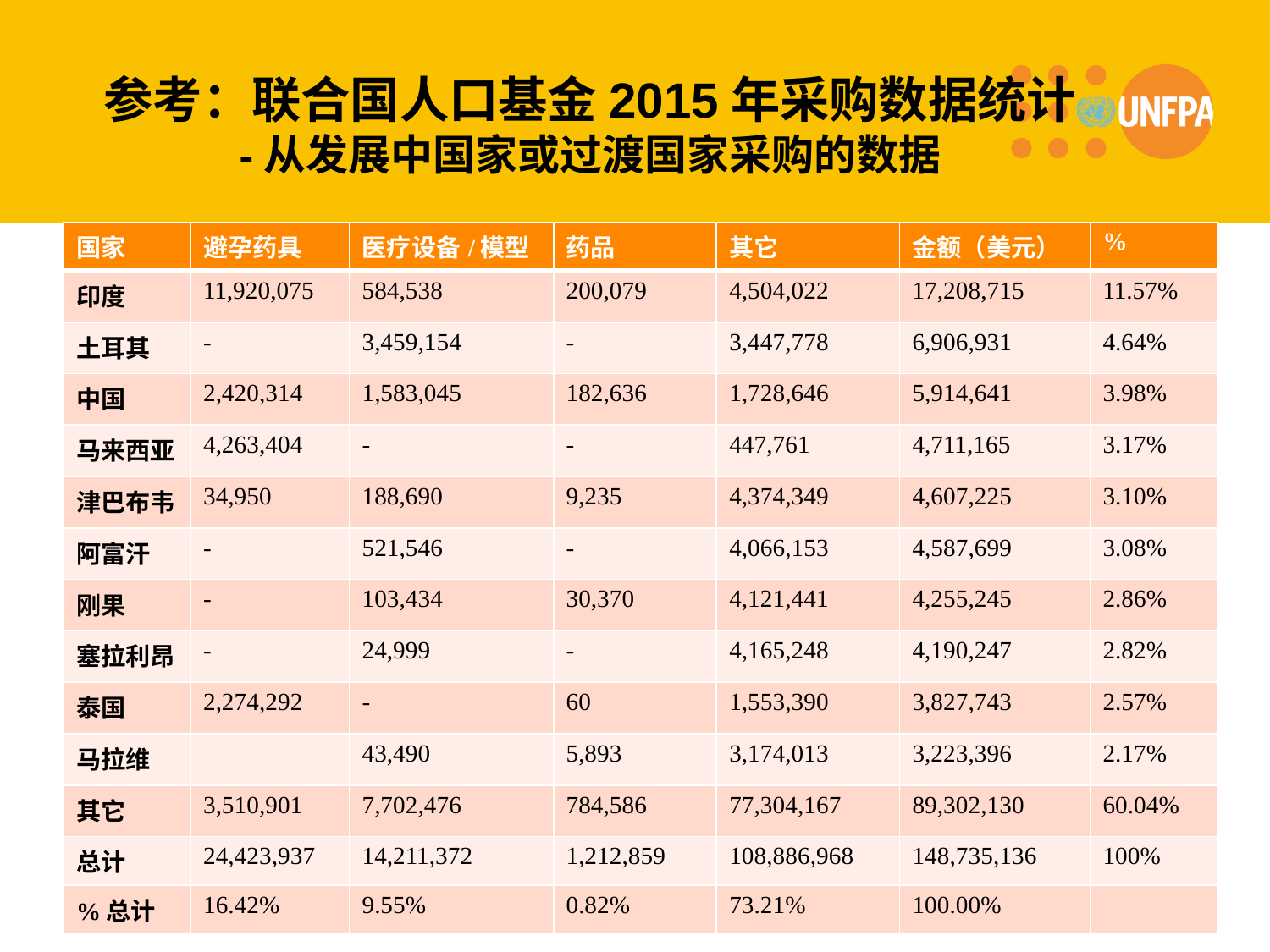

# 参考：联合国人口基金2015年采购数据统计 -从发展中国家或过渡国家采购的数据
| 国家 | 避孕药具 | 医疗设备/模型 | 药品 | 其它 | 金额（美元） | % |
| --- | --- | --- | --- | --- | --- | --- |
| 印度 | 11,920,075 | 584,538 | 200,079 | 4,504,022 | 17,208,715 | 11.57% |
| 土耳其 | - | 3,459,154 | - | 3,447,778 | 6,906,931 | 4.64% |
| 中国 | 2,420,314 | 1,583,045 | 182,636 | 1,728,646 | 5,914,641 | 3.98% |
| 马来西亚 | 4,263,404 | - | - | 447,761 | 4,711,165 | 3.17% |
| 津巴布韦 | 34,950 | 188,690 | 9,235 | 4,374,349 | 4,607,225 | 3.10% |
| 阿富汗 | - | 521,546 | - | 4,066,153 | 4,587,699 | 3.08% |
| 刚果 | - | 103,434 | 30,370 | 4,121,441 | 4,255,245 | 2.86% |
| 塞拉利昂 | - | 24,999 | - | 4,165,248 | 4,190,247 | 2.82% |
| 泰国 | 2,274,292 | - | 60 | 1,553,390 | 3,827,743 | 2.57% |
| 马拉维 |  | 43,490 | 5,893 | 3,174,013 | 3,223,396 | 2.17% |
| 其它 | 3,510,901 | 7,702,476 | 784,586 | 77,304,167 | 89,302,130 | 60.04% |
| 总计 | 24,423,937 | 14,211,372 | 1,212,859 | 108,886,968 | 148,735,136 | 100% |
| %总计 | 16.42% | 9.55% | 0.82% | 73.21% | 100.00% |  |